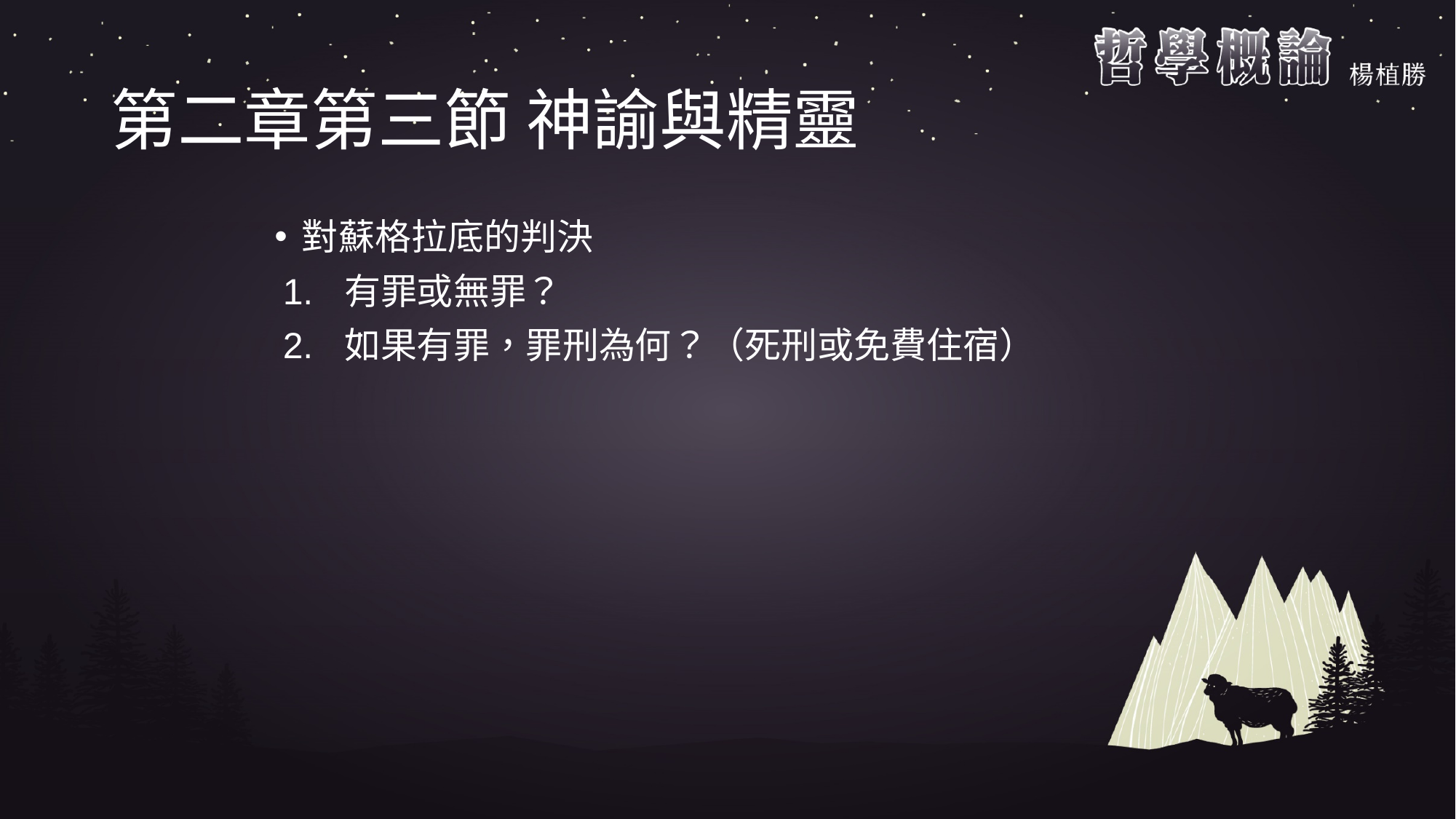

# 第二章第三節 神諭與精靈
對蘇格拉底的判決
有罪或無罪？
如果有罪，罪刑為何？（死刑或免費住宿）